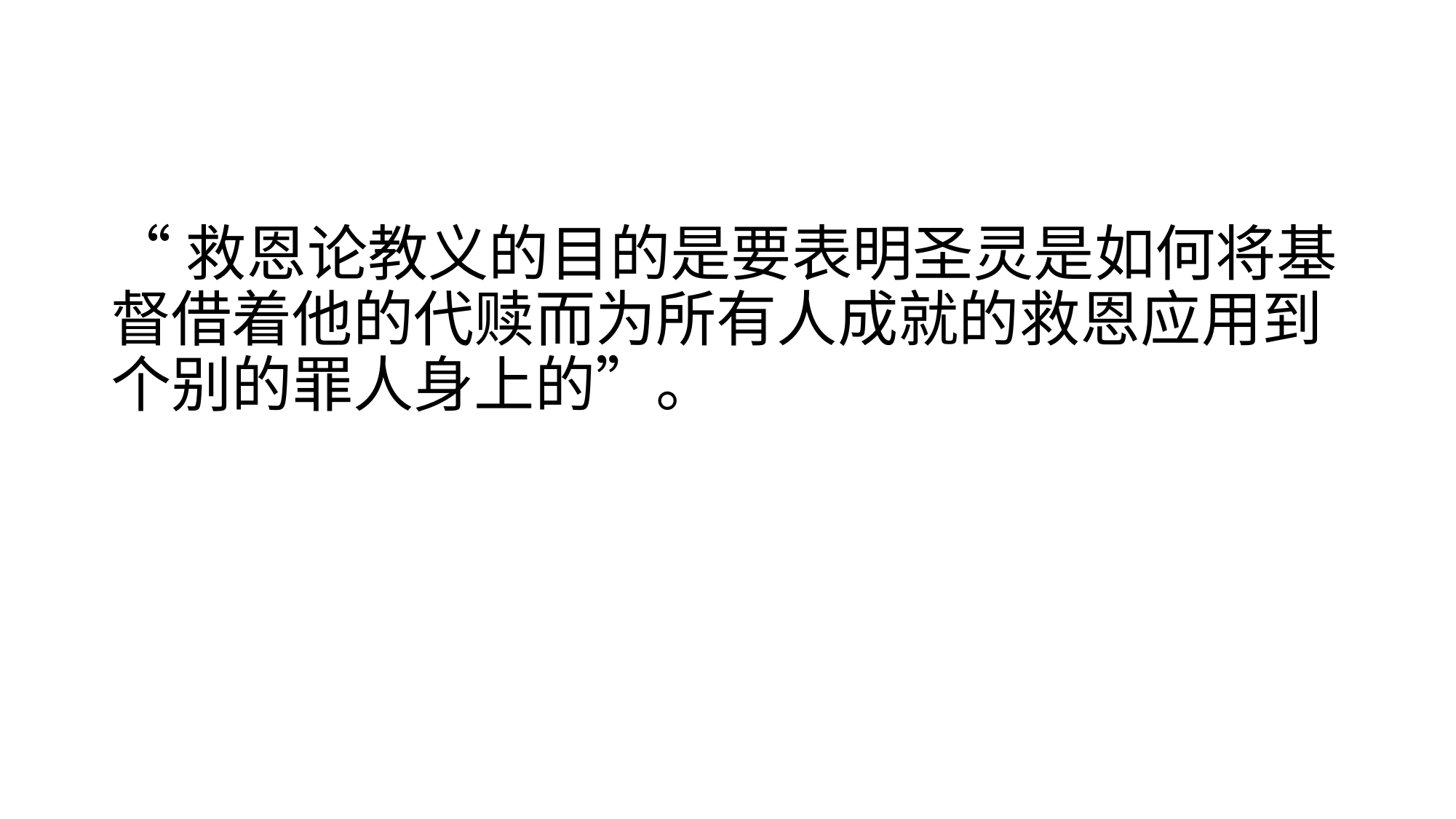

#
“救恩论教义的目的是要表明圣灵是如何将基督借着他的代赎而为所有人成就的救恩应用到个别的罪人身上的”。